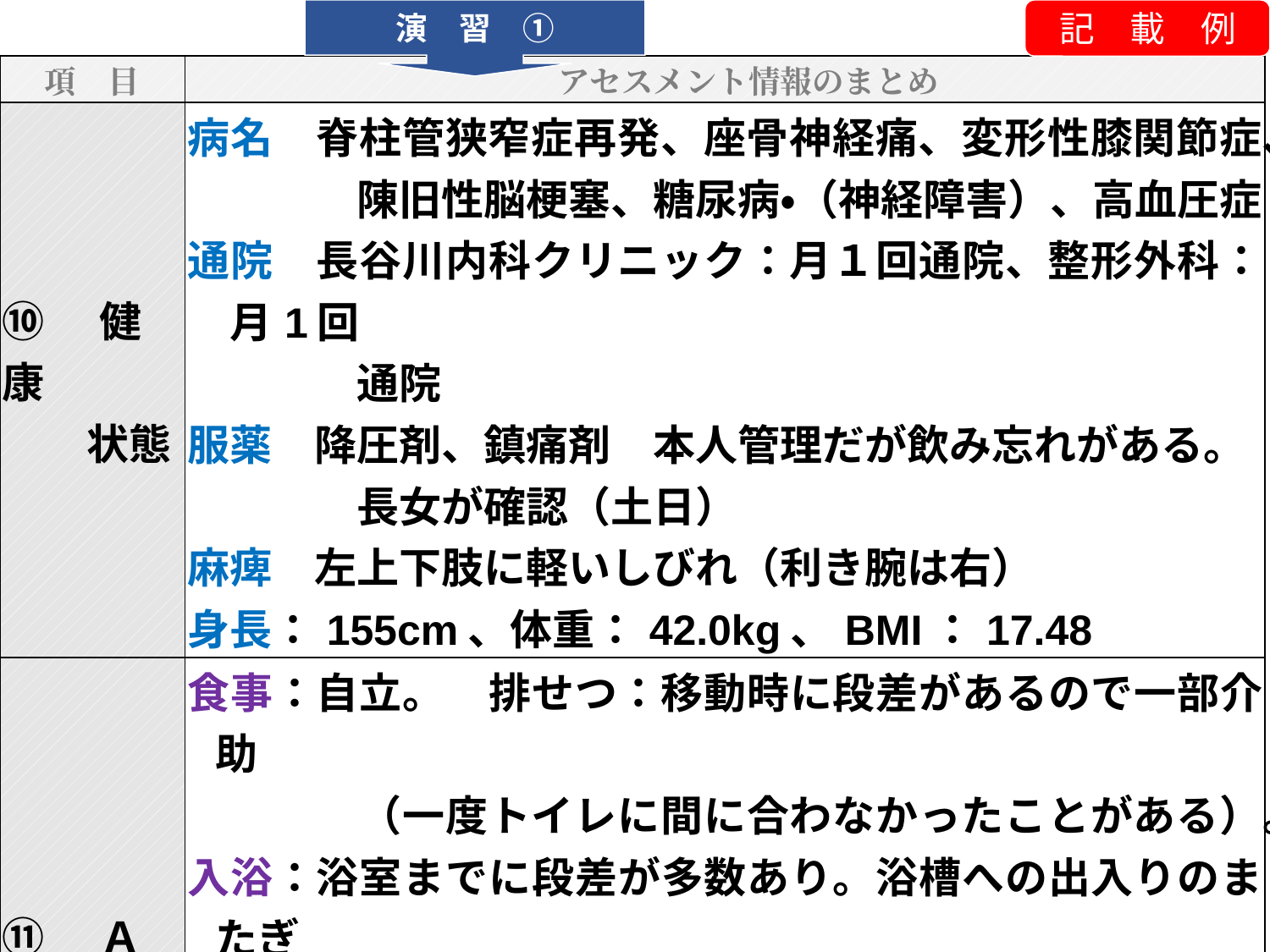

演　習　①
記　載　例
| 項　目 | アセスメント情報のまとめ |
| --- | --- |
| ⑩　健康 　　状態 | 病名　脊柱管狭窄症再発、座骨神経痛、変形性膝関節症、 　　　　陳旧性脳梗塞、糖尿病・（神経障害）、高血圧症 通院　長谷川内科クリニック：月１回通院、整形外科：月1回 　　　　通院 服薬　降圧剤、鎮痛剤　本人管理だが飲み忘れがある。 　　　　長女が確認（土日） 麻痺　左上下肢に軽いしびれ（利き腕は右） 身長：155cm、体重：42.0kg、BMI：17.48 |
| ⑪　ＡＤＬ | 食事：自立。　排せつ：移動時に段差があるので一部介助 　　　　（一度トイレに間に合わなかったことがある）。 入浴：浴室までに段差が多数あり。浴槽への出入りのまたぎ 　　　　時に介助（長女が土・日に１回入浴介助）。 更衣：屈伸が不自由で靴下は介助。 移乗：不安定なため時に介助が必要。 移動：段差がなければつかまり歩行、見守り 整容：ほぼ自立。 |